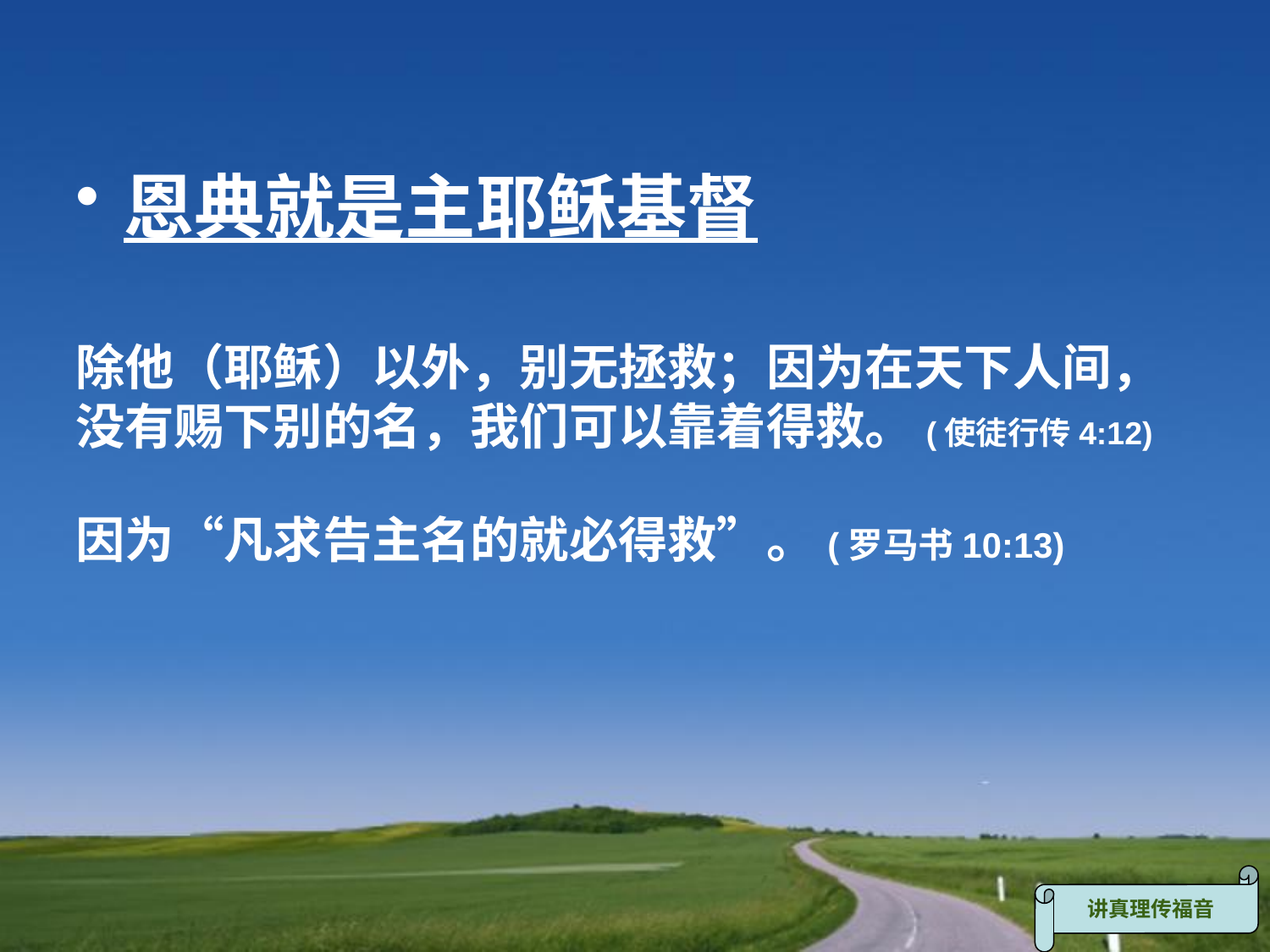

# 恩典就是主耶稣基督

除他（耶稣）以外，别无拯救；因为在天下人间，没有赐下别的名，我们可以靠着得救。(使徒行传4:12)

因为“凡求告主名的就必得救”。(罗马书10:13)
讲真理传福音